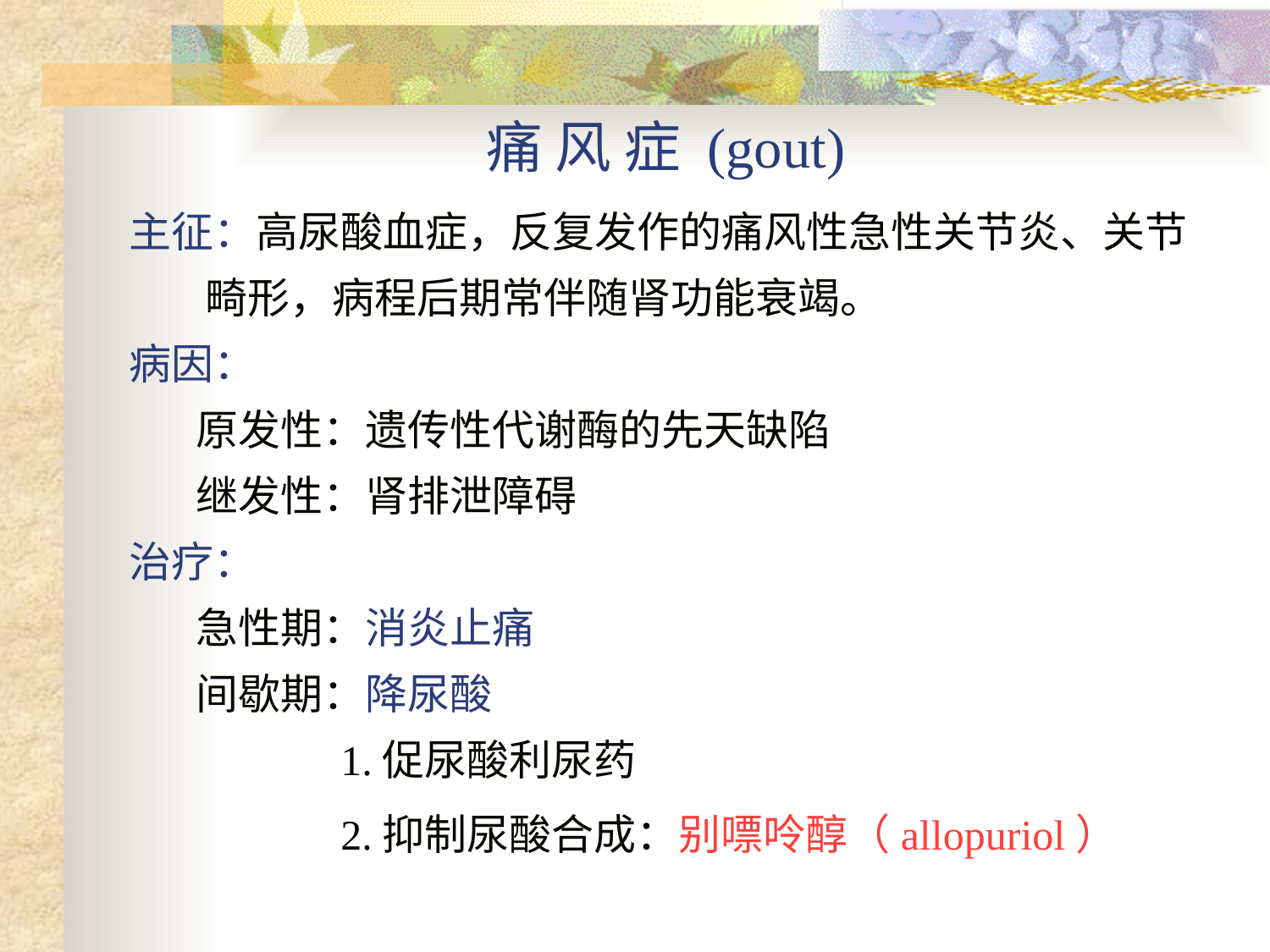

痛 风 症 (gout)
主征：高尿酸血症，反复发作的痛风性急性关节炎、关节
       畸形，病程后期常伴随肾功能衰竭。
病因：
      原发性：遗传性代谢酶的先天缺陷
      继发性：肾排泄障碍
治疗：
      急性期：消炎止痛
      间歇期：降尿酸
                    1.促尿酸利尿药
              2.抑制尿酸合成：别嘌呤醇（allopuriol）